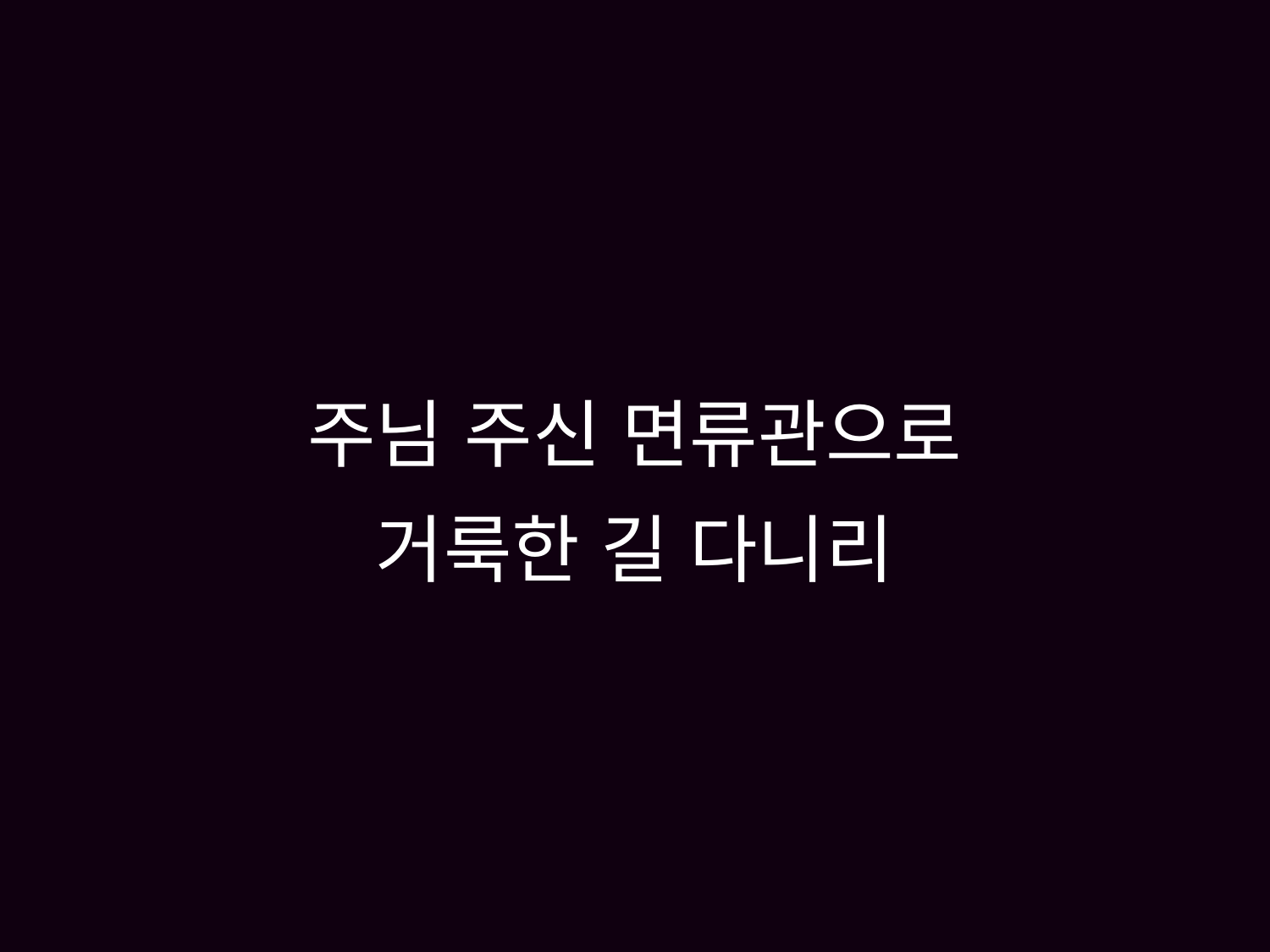

# 주님 주신 면류관으로 거룩한 길 다니리